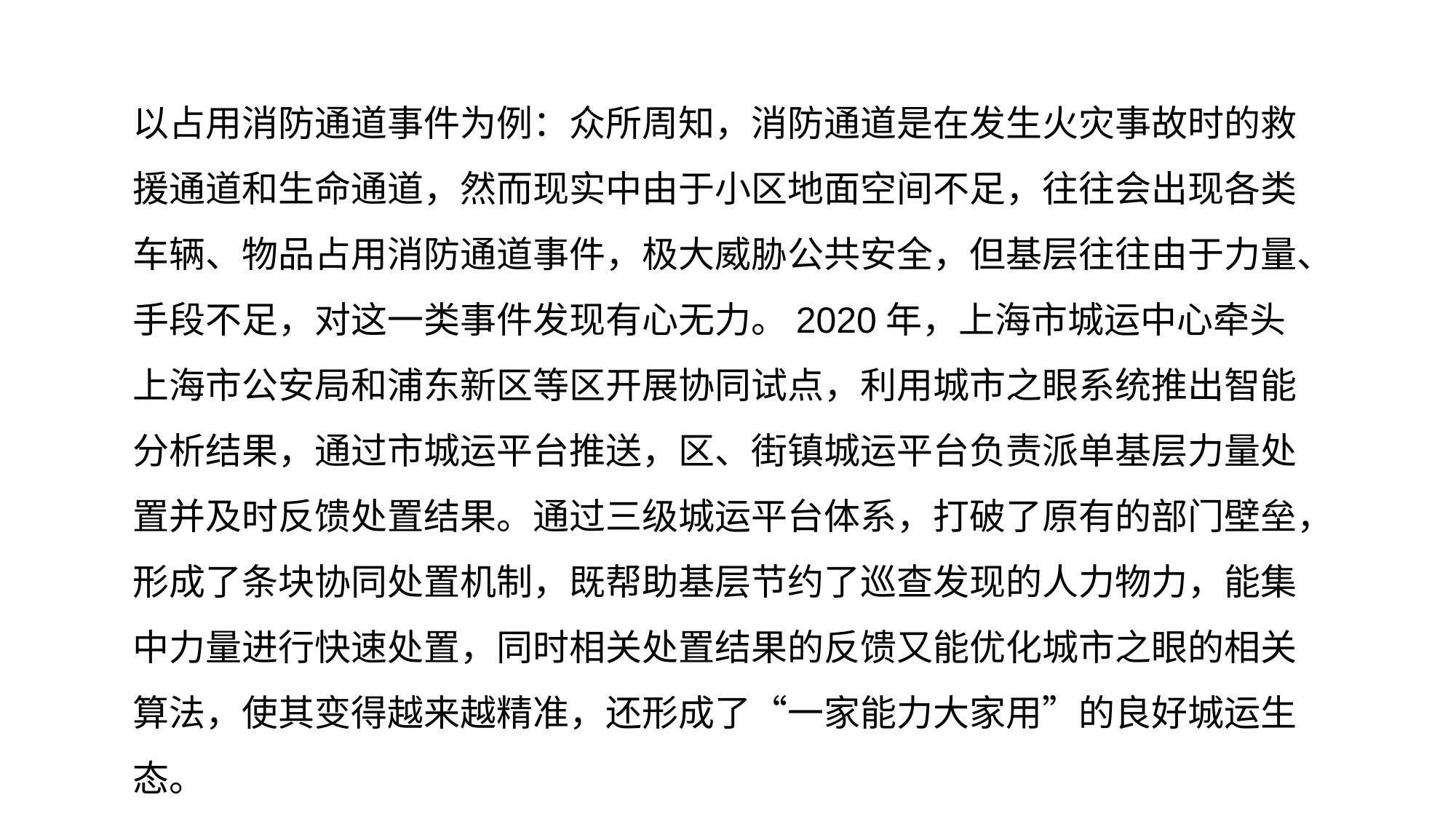

以占用消防通道事件为例：众所周知，消防通道是在发生火灾事故时的救援通道和生命通道，然而现实中由于小区地面空间不足，往往会出现各类车辆、物品占用消防通道事件，极大威胁公共安全，但基层往往由于力量、手段不足，对这一类事件发现有心无力。2020年，上海市城运中心牵头上海市公安局和浦东新区等区开展协同试点，利用城市之眼系统推出智能分析结果，通过市城运平台推送，区、街镇城运平台负责派单基层力量处置并及时反馈处置结果。通过三级城运平台体系，打破了原有的部门壁垒，形成了条块协同处置机制，既帮助基层节约了巡查发现的人力物力，能集中力量进行快速处置，同时相关处置结果的反馈又能优化城市之眼的相关算法，使其变得越来越精准，还形成了“一家能力大家用”的良好城运生态。